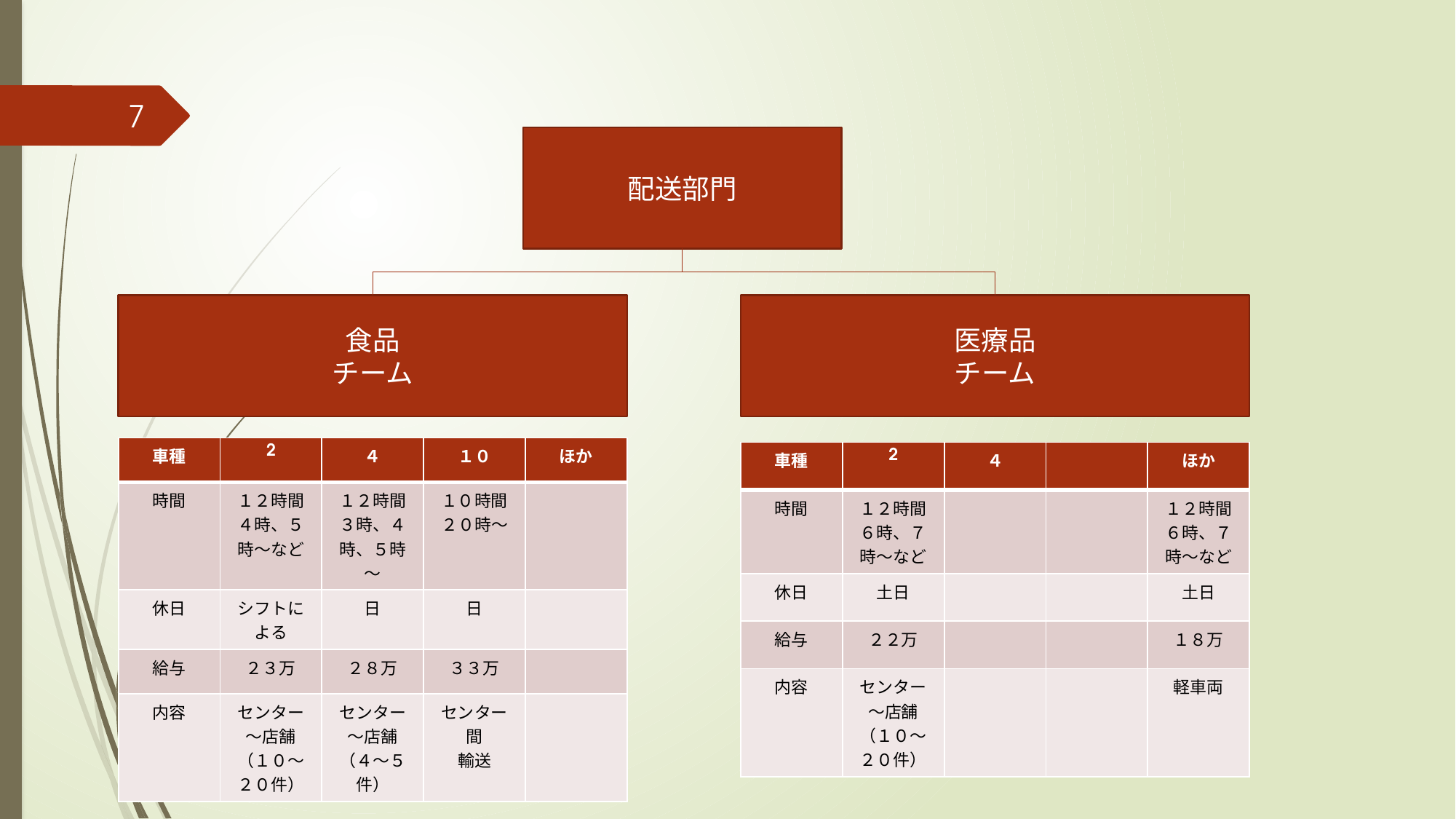

#
7
配送部門
食品
チーム
医療品
チーム
| 車種 | 2 | ４ | １０ | ほか |
| --- | --- | --- | --- | --- |
| 時間 | １２時間 ４時、５時〜など | １２時間 ３時、４時、５時〜 | １０時間 ２０時〜 |  |
| 休日 | シフトによる | 日 | 日 |  |
| 給与 | ２３万 | ２８万 | ３３万 |  |
| 内容 | センター〜店舗 （１０〜２０件） | センター〜店舗 （４〜５件） | センター間 輸送 |  |
| 車種 | 2 | ４ |  | ほか |
| --- | --- | --- | --- | --- |
| 時間 | １２時間 ６時、７時〜など |  |  | １２時間 ６時、７時〜など |
| 休日 | 土日 |  |  | 土日 |
| 給与 | ２２万 |  |  | １８万 |
| 内容 | センター〜店舗 （１０〜２０件） |  |  | 軽車両 |